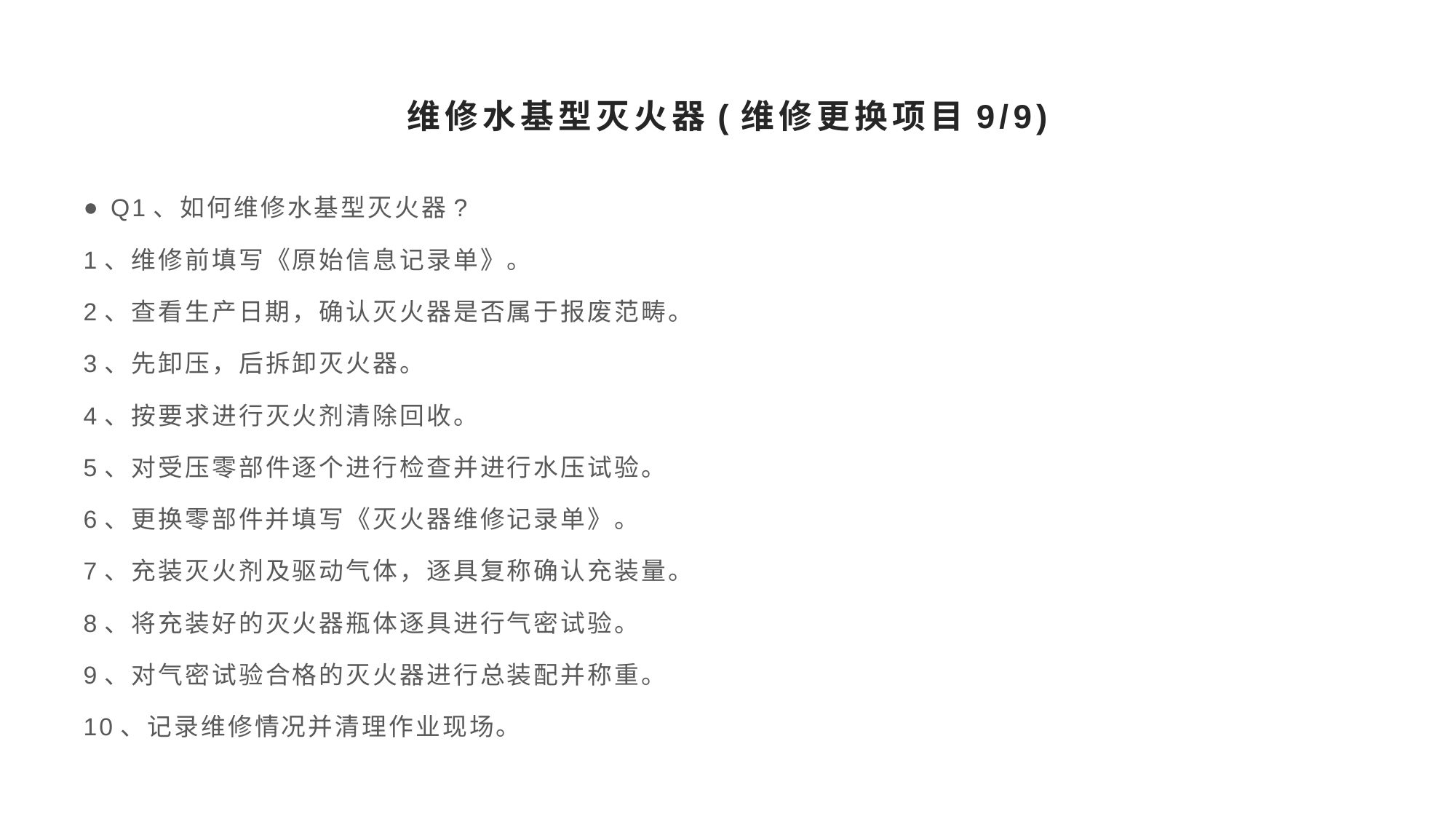

# 维修水基型灭火器(维修更换项目9/9)
Q1、如何维修水基型灭火器?
1、维修前填写《原始信息记录单》。
2、查看生产日期，确认灭火器是否属于报废范畴。
3、先卸压，后拆卸灭火器。
4、按要求进行灭火剂清除回收。
5、对受压零部件逐个进行检查并进行水压试验。
6、更换零部件并填写《灭火器维修记录单》。
7、充装灭火剂及驱动气体，逐具复称确认充装量。
8、将充装好的灭火器瓶体逐具进行气密试验。
9、对气密试验合格的灭火器进行总装配并称重。
10、记录维修情况并清理作业现场。
25